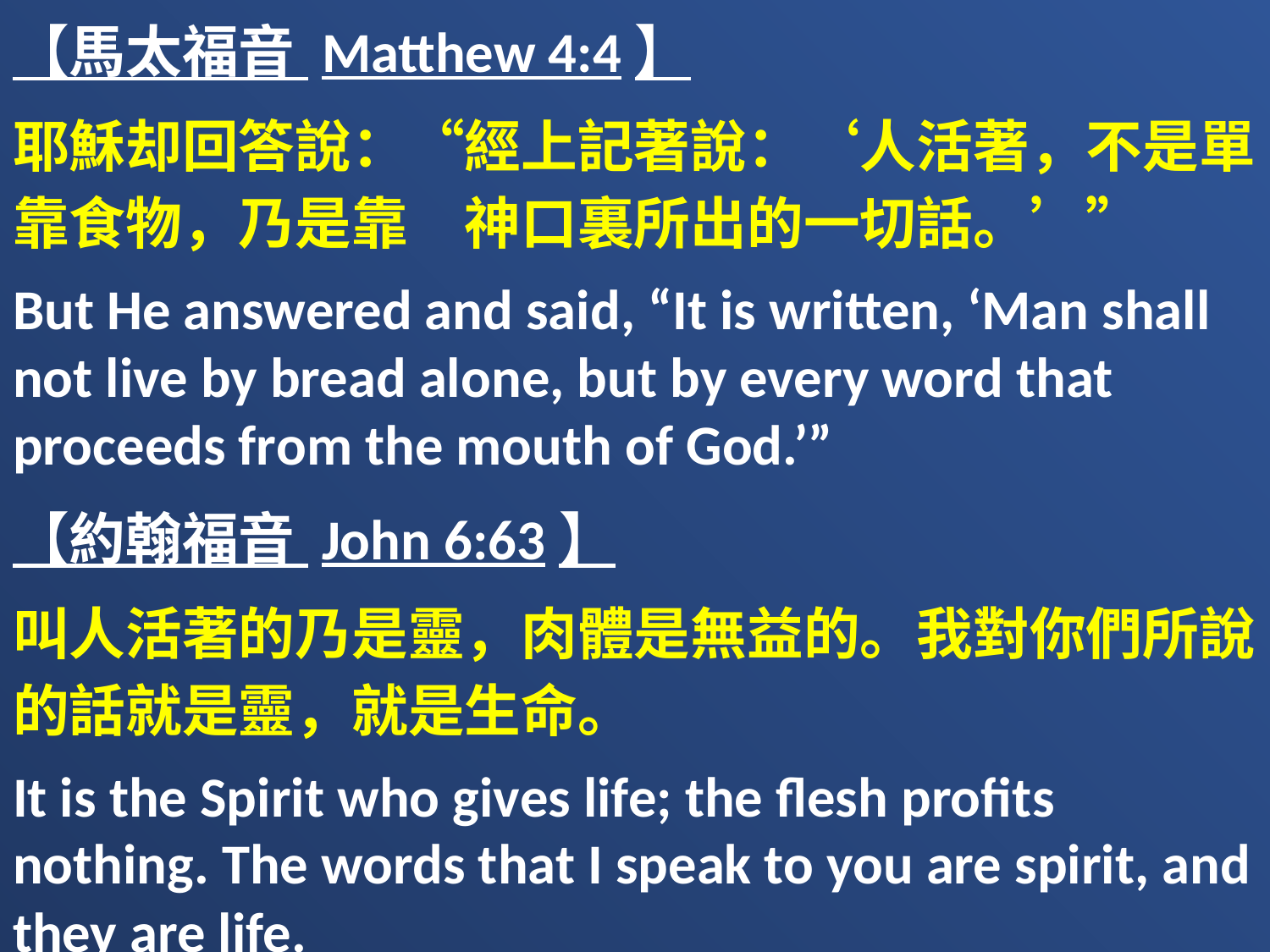

【馬太福音 Matthew 4:4】
耶穌却回答說：“經上記著說：‘人活著，不是單靠食物，乃是靠　神口裏所出的一切話。’”
But He answered and said, “It is written, ‘Man shall not live by bread alone, but by every word that proceeds from the mouth of God.’”
【約翰福音 John 6:63】
叫人活著的乃是靈，肉體是無益的。我對你們所說的話就是靈，就是生命。
It is the Spirit who gives life; the flesh profits nothing. The words that I speak to you are spirit, and they are life.